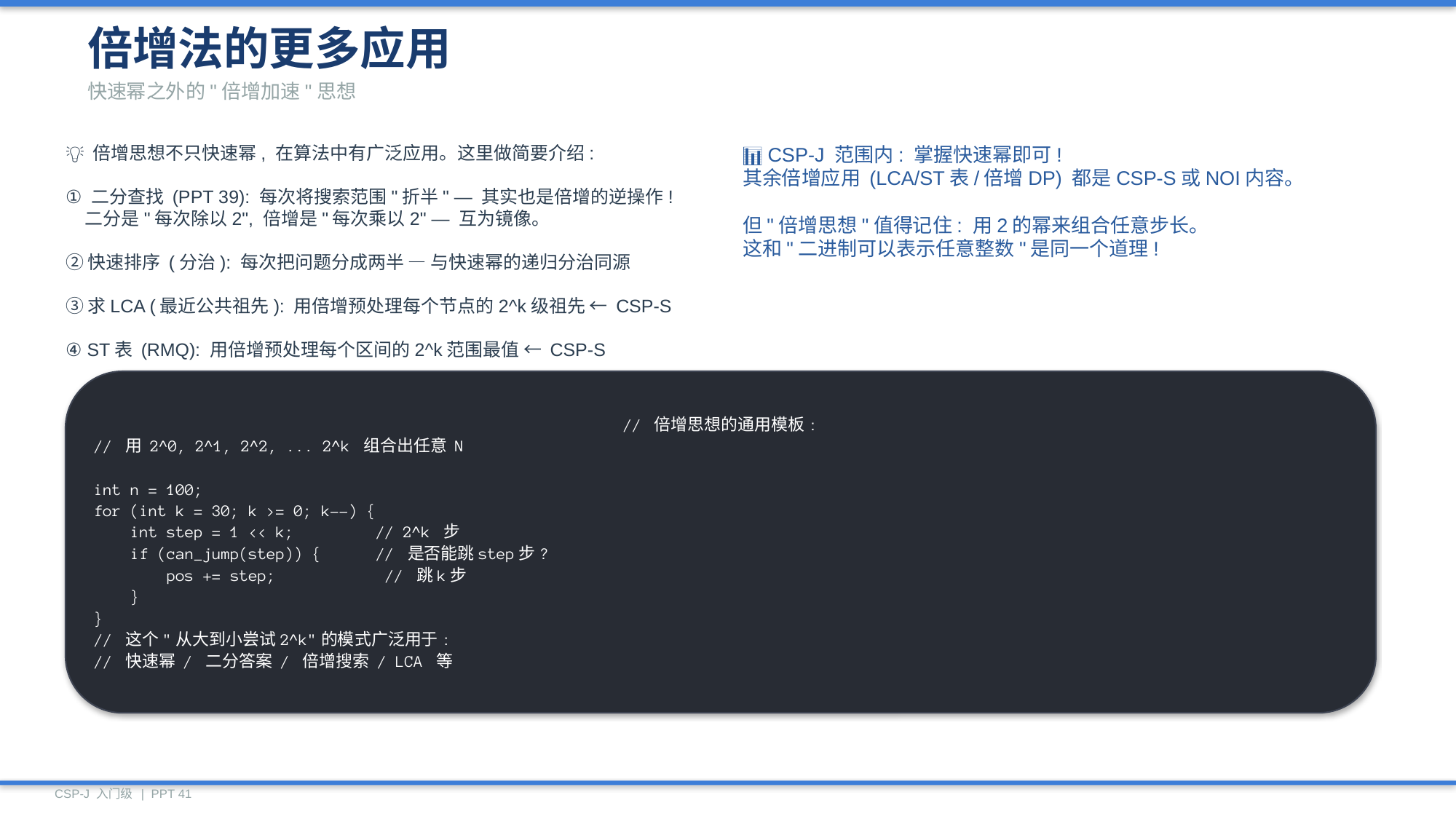

倍增法的更多应用
快速幂之外的"倍增加速"思想
💡 倍增思想不只快速幂, 在算法中有广泛应用。这里做简要介绍:
① 二分查找 (PPT 39): 每次将搜索范围"折半" — 其实也是倍增的逆操作!
   二分是"每次除以2", 倍增是"每次乘以2" — 互为镜像。
② 快速排序 (分治): 每次把问题分成两半 — 与快速幂的递归分治同源
③ 求LCA (最近公共祖先): 用倍增预处理每个节点的2^k级祖先 ← CSP-S
④ ST表 (RMQ): 用倍增预处理每个区间的2^k范围最值 ← CSP-S
📊 CSP-J 范围内: 掌握快速幂即可!
其余倍增应用 (LCA/ST表/倍增DP) 都是CSP-S或NOI内容。
但"倍增思想"值得记住: 用2的幂来组合任意步长。
这和"二进制可以表示任意整数"是同一个道理!
// 倍增思想的通用模板:
// 用 2^0, 2^1, 2^2, ... 2^k 组合出任意 N

int n = 100;
for (int k = 30; k >= 0; k--) {
    int step = 1 << k;         // 2^k 步
    if (can_jump(step)) {      // 是否能跳step步?
        pos += step;            // 跳k步
    }
}
// 这个"从大到小尝试2^k"的模式广泛用于:
// 快速幂 / 二分答案 / 倍增搜索 / LCA 等

CSP-J 入门级  |  PPT 41